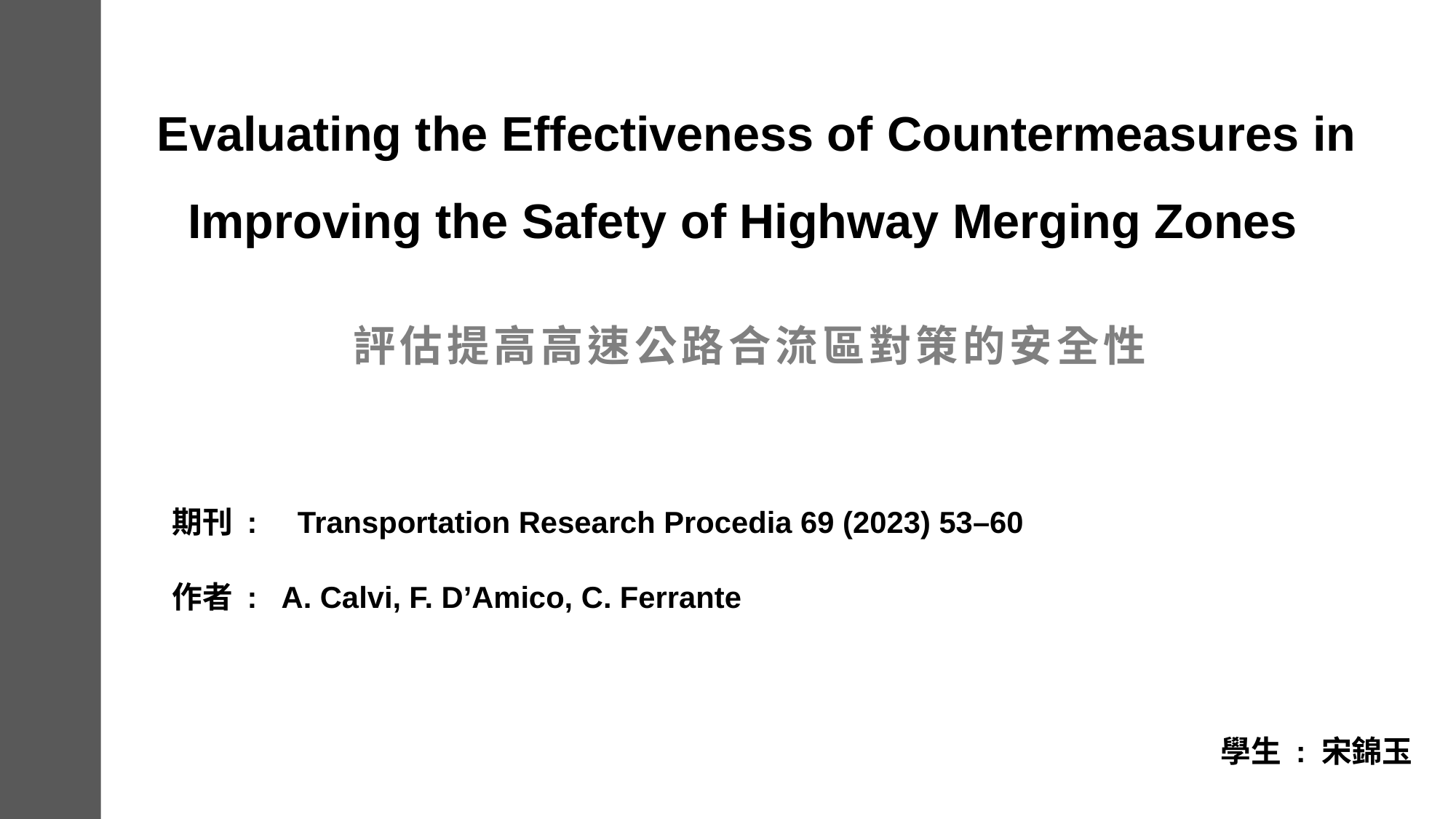

Evaluating the Effectiveness of Countermeasures in Improving the Safety of Highway Merging Zones
評估提高高速公路合流區對策的安全性
期刊 :
Transportation Research Procedia 69 (2023) 53–60
作者 :
 A. Calvi, F. D’Amico, C. Ferrante
學生 : 宋錦玉